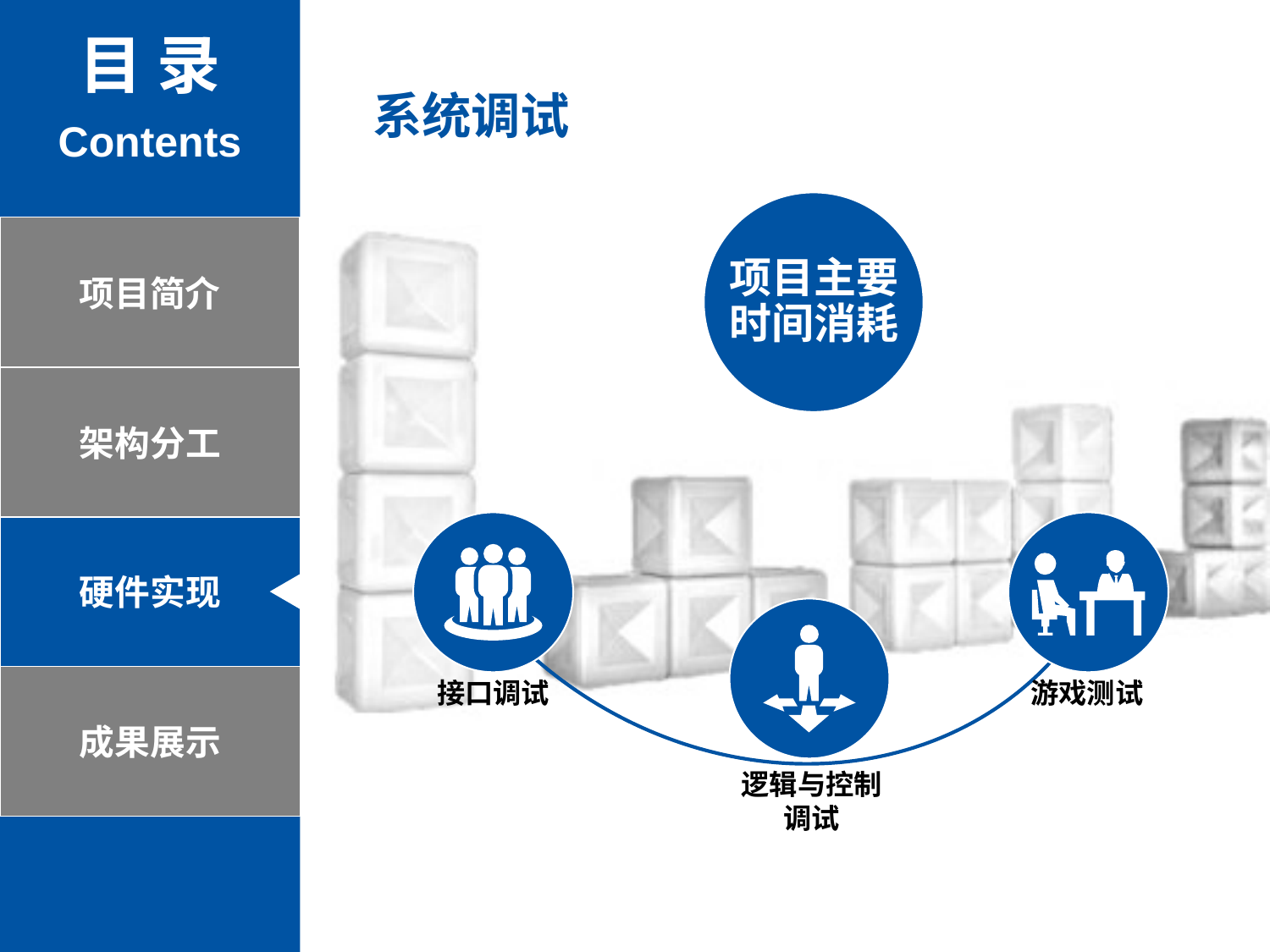

目 录
Contents
系统调试
项目主要时间消耗
项目简介
架构分工

硬件实现

成果展示
接口调试
游戏测试
逻辑与控制调试